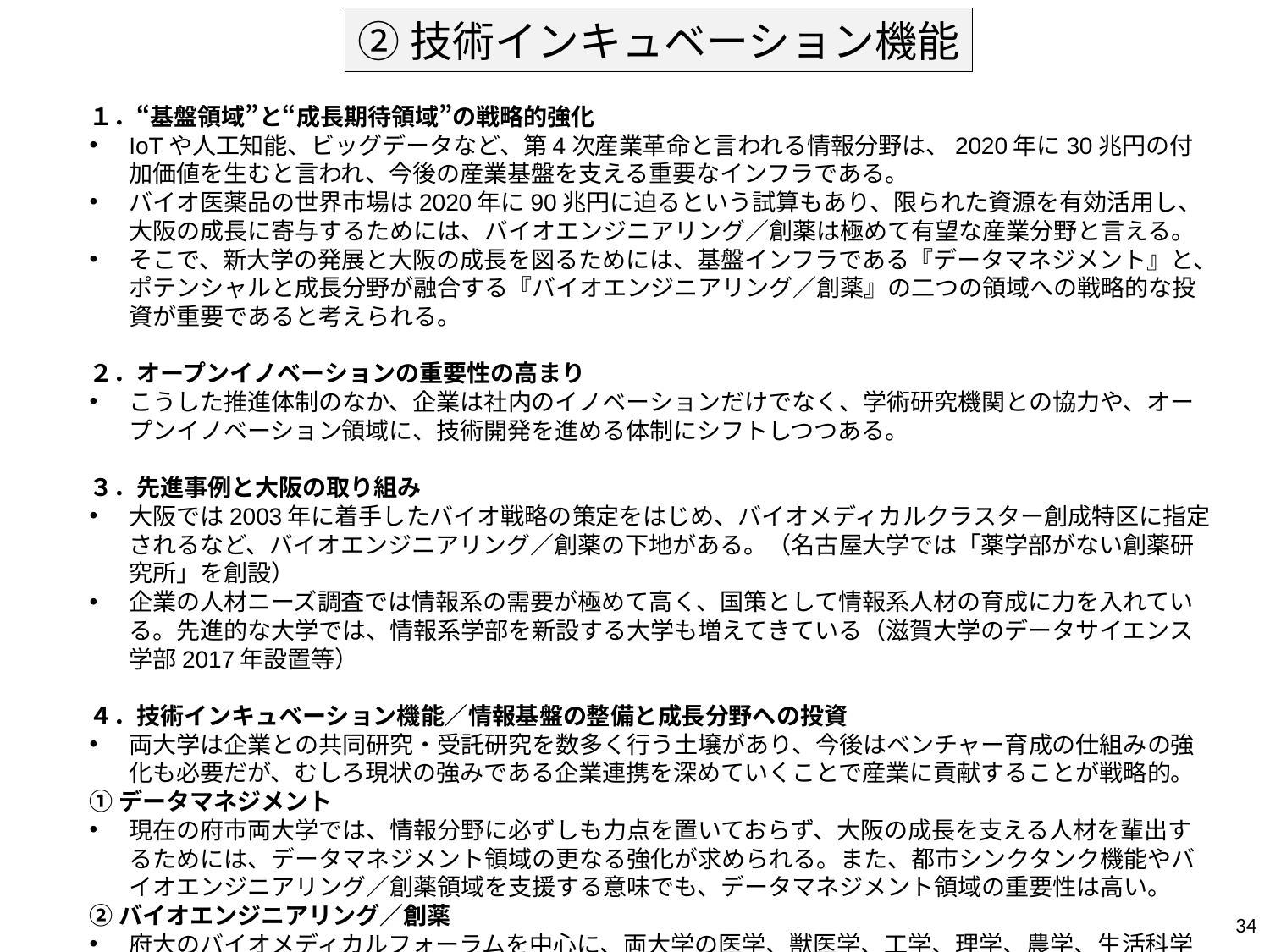

②技術インキュベーション機能
１．“基盤領域”と“成長期待領域”の戦略的強化
IoTや人工知能、ビッグデータなど、第4次産業革命と言われる情報分野は、2020年に30兆円の付加価値を生むと言われ、今後の産業基盤を支える重要なインフラである。
バイオ医薬品の世界市場は2020年に90兆円に迫るという試算もあり、限られた資源を有効活用し、大阪の成長に寄与するためには、バイオエンジニアリング／創薬は極めて有望な産業分野と言える。
そこで、新大学の発展と大阪の成長を図るためには、基盤インフラである『データマネジメント』と、ポテンシャルと成長分野が融合する『バイオエンジニアリング／創薬』の二つの領域への戦略的な投資が重要であると考えられる。

２．オープンイノベーションの重要性の高まり
こうした推進体制のなか、企業は社内のイノベーションだけでなく、学術研究機関との協力や、オープンイノベーション領域に、技術開発を進める体制にシフトしつつある。

３．先進事例と大阪の取り組み
大阪では2003年に着手したバイオ戦略の策定をはじめ、バイオメディカルクラスター創成特区に指定されるなど、バイオエンジニアリング／創薬の下地がある。（名古屋大学では「薬学部がない創薬研究所」を創設）
企業の人材ニーズ調査では情報系の需要が極めて高く、国策として情報系人材の育成に力を入れている。先進的な大学では、情報系学部を新設する大学も増えてきている（滋賀大学のデータサイエンス学部2017年設置等）

４．技術インキュベーション機能／情報基盤の整備と成長分野への投資
両大学は企業との共同研究・受託研究を数多く行う土壌があり、今後はベンチャー育成の仕組みの強化も必要だが、むしろ現状の強みである企業連携を深めていくことで産業に貢献することが戦略的。
①データマネジメント
現在の府市両大学では、情報分野に必ずしも力点を置いておらず、大阪の成長を支える人材を輩出するためには、データマネジメント領域の更なる強化が求められる。また、都市シンクタンク機能やバイオエンジニアリング／創薬領域を支援する意味でも、データマネジメント領域の重要性は高い。
②バイオエンジニアリング／創薬
府大のバイオメディカルフォーラムを中心に、両大学の医学、獣医学、工学、理学、農学、生活科学の各分野がそれぞれの強みを持ち寄り、創薬の標的特定から最適化、薬理動態の検証まで、シームレスな研究が可能。新大学による分野の広がりにより、新しい可能性が広がる。
34